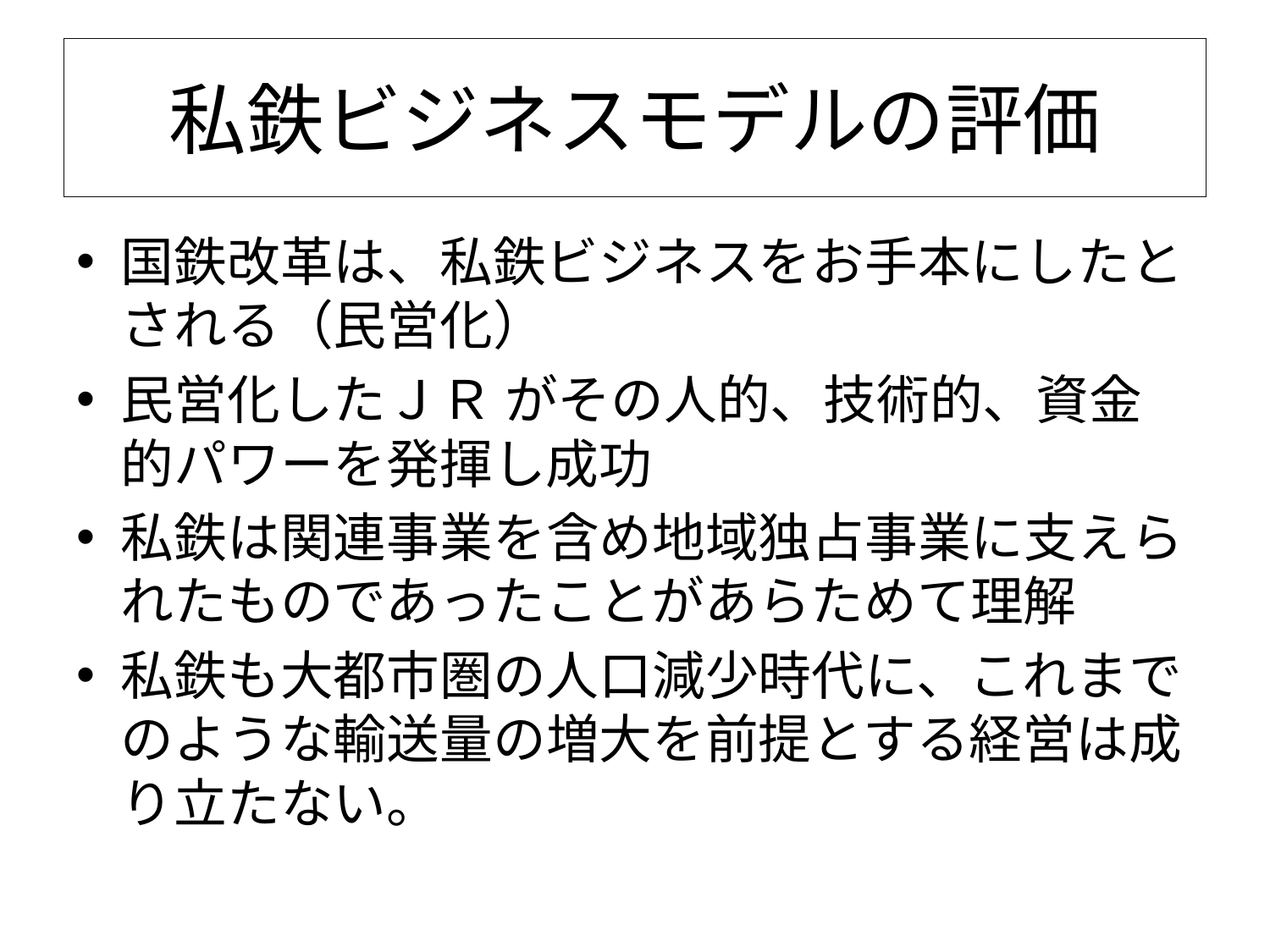

# 私鉄ビジネスモデルの評価
国鉄改革は、私鉄ビジネスをお手本にしたとされる（民営化）
民営化したＪＲ がその人的、技術的、資金的パワーを発揮し成功
私鉄は関連事業を含め地域独占事業に支えられたものであったことがあらためて理解
私鉄も大都市圏の人口減少時代に、これまでのような輸送量の増大を前提とする経営は成り立たない。